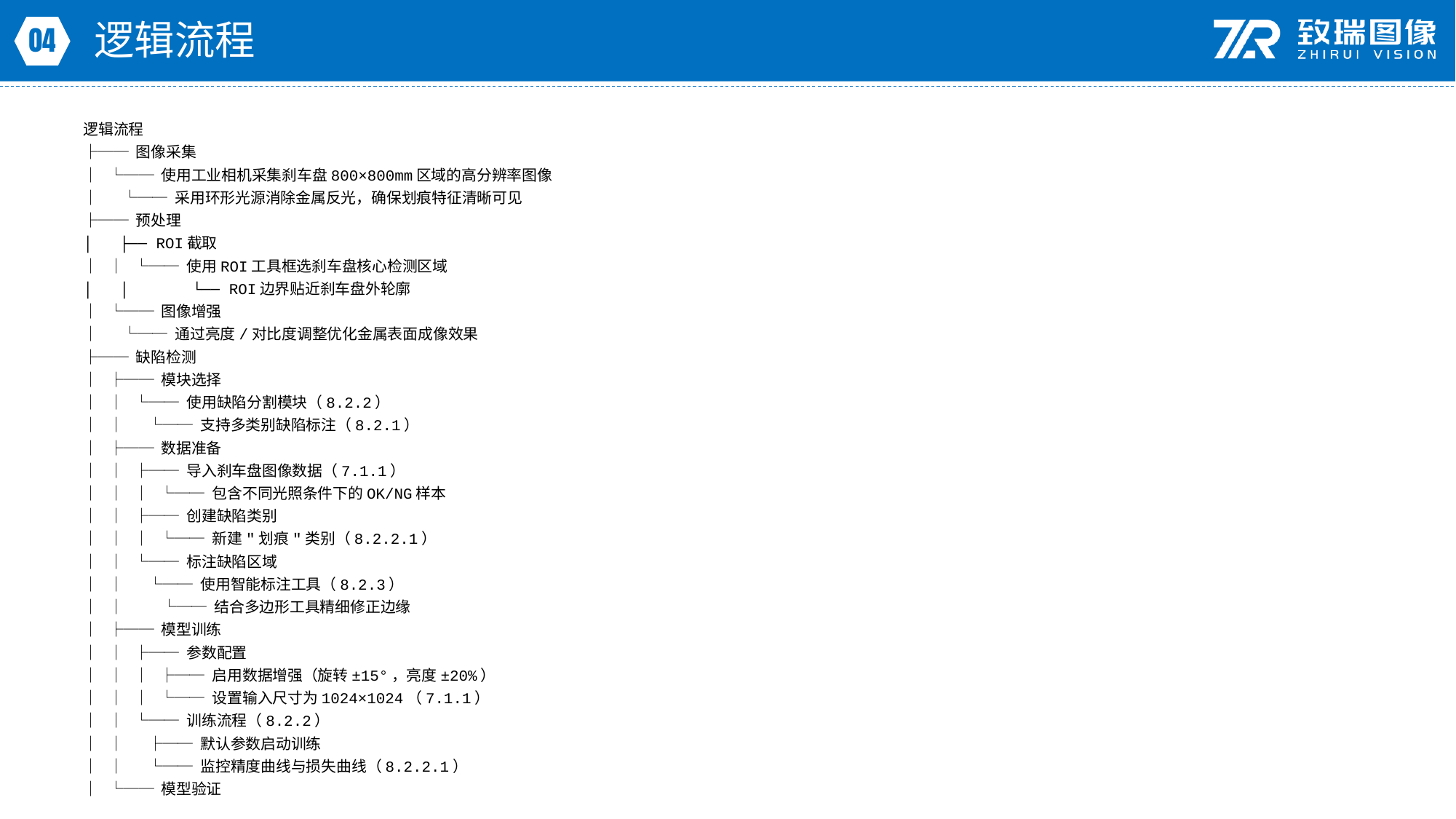

逻辑流程
04

逻辑流程
├── 图像采集
│   └── 使用工业相机采集刹车盘800×800mm区域的高分辨率图像
│       └── 采用环形光源消除金属反光，确保划痕特征清晰可见
├── 预处理
│   ├── ROI截取
│   │   └── 使用ROI工具框选刹车盘核心检测区域
│   │       └── ROI边界贴近刹车盘外轮廓
│   └── 图像增强
│       └── 通过亮度/对比度调整优化金属表面成像效果
├── 缺陷检测
│   ├── 模块选择
│   │   └── 使用缺陷分割模块（8.2.2）
│   │       └── 支持多类别缺陷标注（8.2.1）
│   ├── 数据准备
│   │   ├── 导入刹车盘图像数据（7.1.1）
│   │   │   └── 包含不同光照条件下的OK/NG样本
│   │   ├── 创建缺陷类别
│   │   │   └── 新建"划痕"类别（8.2.2.1）
│   │   └── 标注缺陷区域
│   │       └── 使用智能标注工具（8.2.3）
│   │           └── 结合多边形工具精细修正边缘
│   ├── 模型训练
│   │   ├── 参数配置
│   │   │   ├── 启用数据增强（旋转±15°，亮度±20%）
│   │   │   └── 设置输入尺寸为1024×1024（7.1.1）
│   │   └── 训练流程（8.2.2）
│   │       ├── 默认参数启动训练
│   │       └── 监控精度曲线与损失曲线（8.2.2.1）
│   └── 模型验证